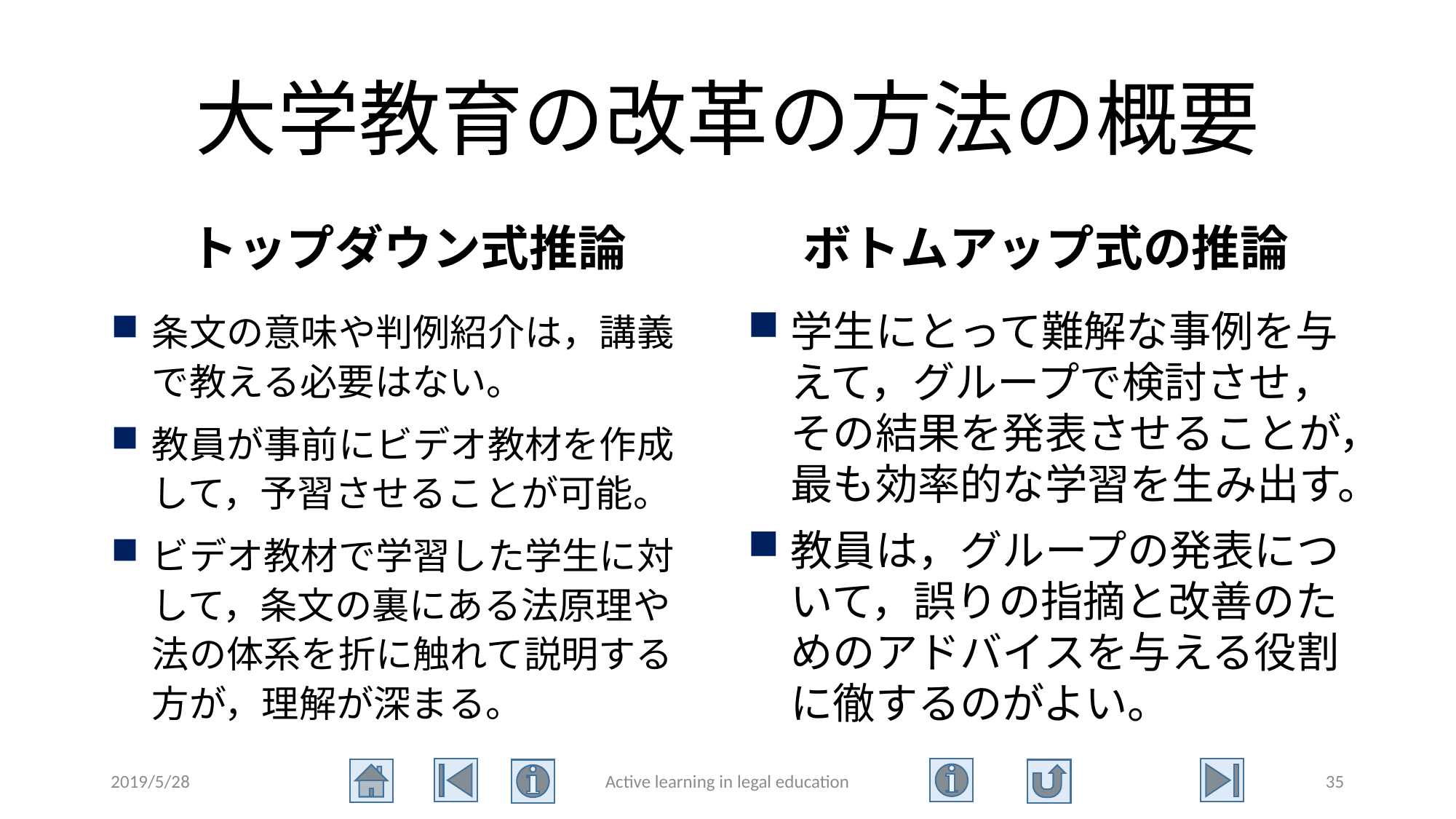

# 大学教育の改革の方法の概要
トップダウン式推論
ボトムアップ式の推論
条文の意味や判例紹介は，講義で教える必要はない。
教員が事前にビデオ教材を作成して，予習させることが可能。
ビデオ教材で学習した学生に対して，条文の裏にある法原理や法の体系を折に触れて説明する方が，理解が深まる。
学生にとって難解な事例を与えて，グループで検討させ，その結果を発表させることが，最も効率的な学習を生み出す。
教員は，グループの発表について，誤りの指摘と改善のためのアドバイスを与える役割に徹するのがよい。
2019/5/28
Active learning in legal education
35